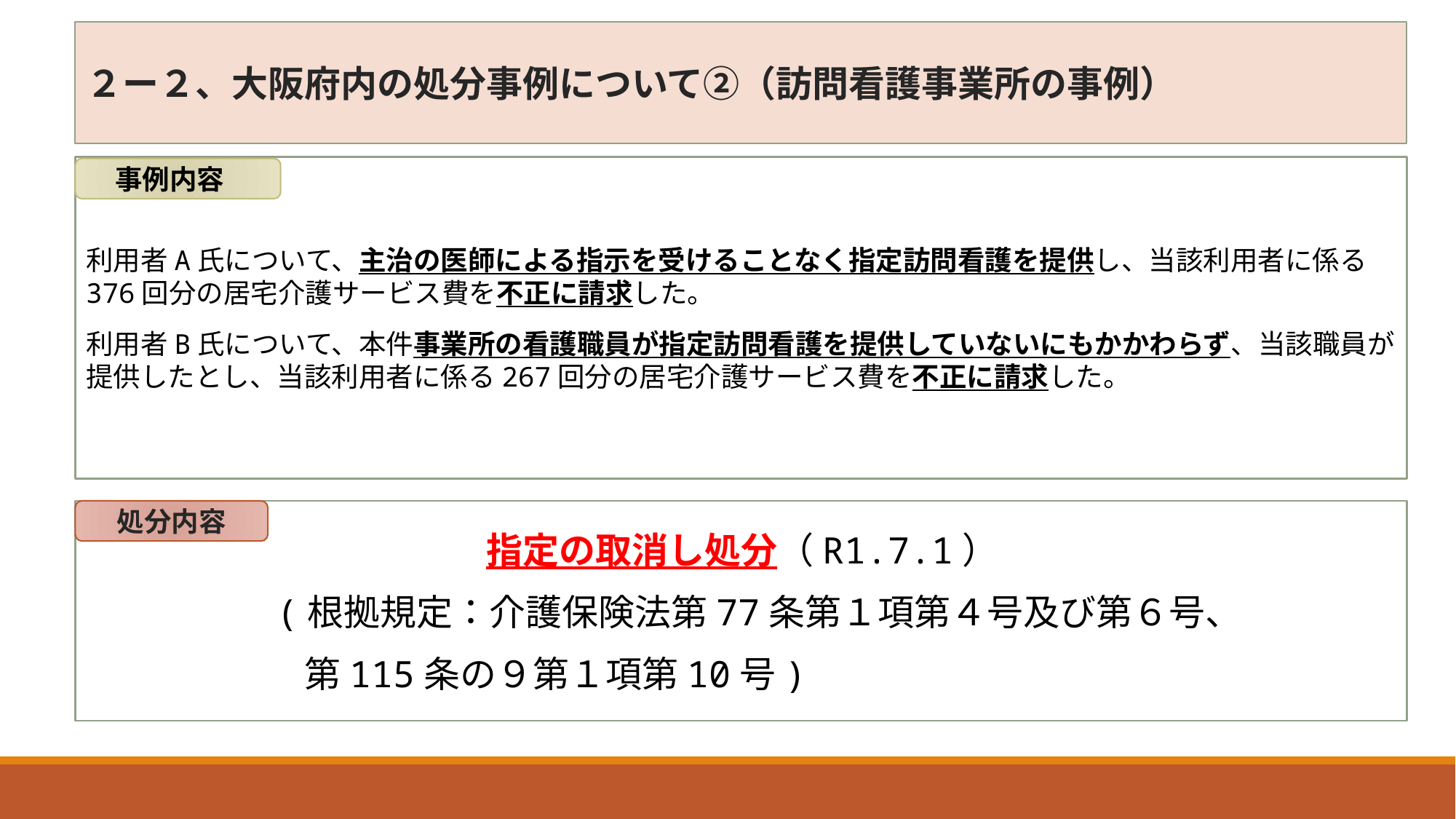

２ー２、大阪府内の処分事例について②（訪問看護事業所の事例）
利用者A氏について、主治の医師による指示を受けることなく指定訪問看護を提供し、当該利用者に係る376回分の居宅介護サービス費を不正に請求した。
利用者B氏について、本件事業所の看護職員が指定訪問看護を提供していないにもかかわらず、当該職員が提供したとし、当該利用者に係る267回分の居宅介護サービス費を不正に請求した。
　事例内容
　　　　　　　　　　　指定の取消し処分（R1.7.1）
　　　　　(根拠規定：介護保険法第77条第１項第４号及び第６号、
　　　　　　第115条の９第１項第10号)
処分内容